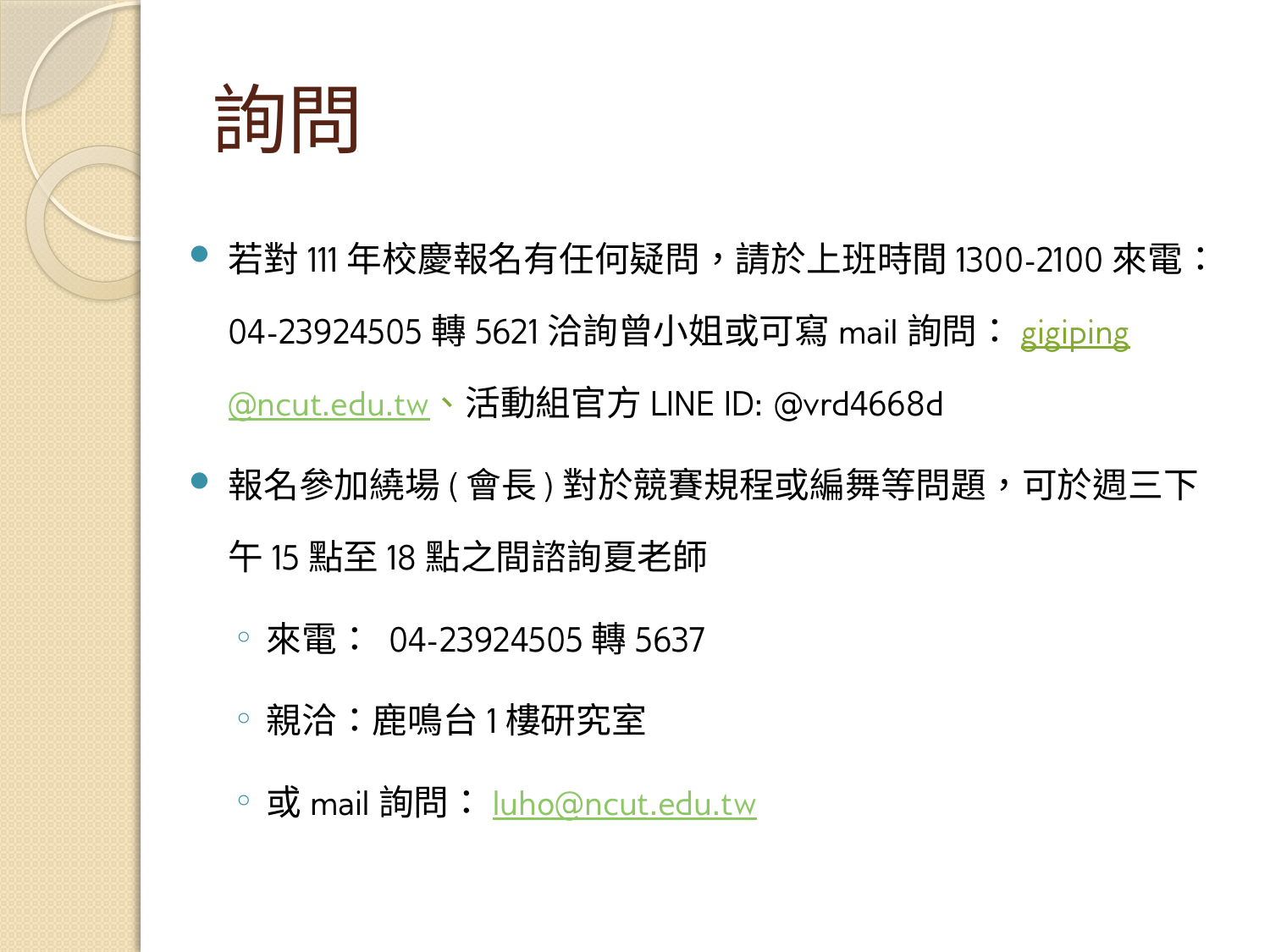

# 詢問
若對111年校慶報名有任何疑問，請於上班時間1300-2100來電：04-23924505轉5621洽詢曾小姐或可寫mail詢問：gigiping@ncut.edu.tw、活動組官方LINE ID: @vrd4668d
報名參加繞場(會長)對於競賽規程或編舞等問題，可於週三下午15點至18點之間諮詢夏老師
來電： 04-23924505轉5637
親洽：鹿鳴台1樓研究室
或mail詢問：luho@ncut.edu.tw